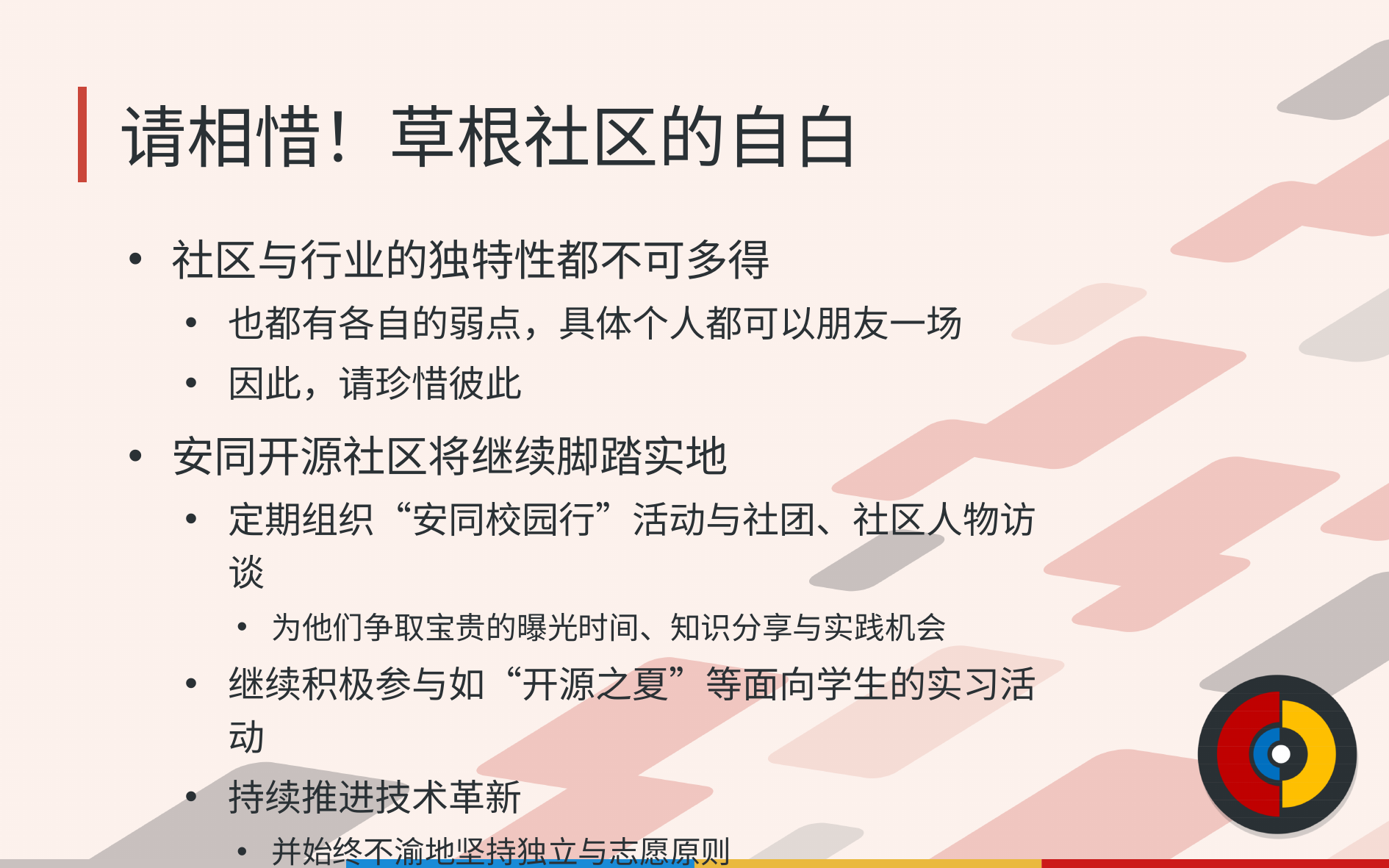

# 请相惜！草根社区的自白
社区与行业的独特性都不可多得
也都有各自的弱点，具体个人都可以朋友一场
因此，请珍惜彼此
安同开源社区将继续脚踏实地
定期组织“安同校园行”活动与社团、社区人物访谈
为他们争取宝贵的曝光时间、知识分享与实践机会
继续积极参与如“开源之夏”等面向学生的实习活动
持续推进技术革新
并始终不渝地坚持独立与志愿原则